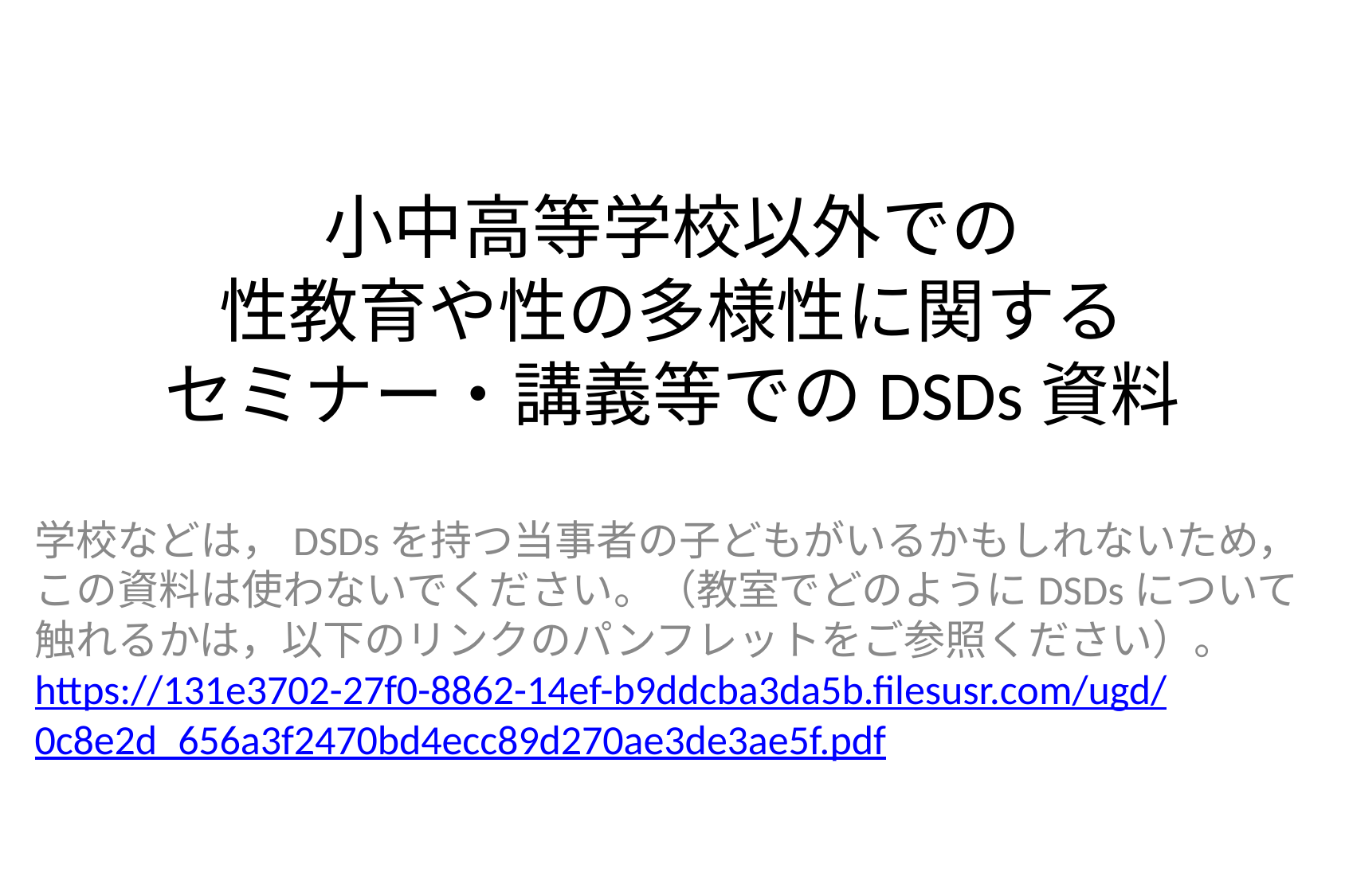

# 小中高等学校以外での 性教育や性の多様性に関する セミナー・講義等でのDSDs資料
学校などは，DSDsを持つ当事者の子どもがいるかもしれないため，この資料は使わないでください。（教室でどのようにDSDsについて触れるかは，以下のリンクのパンフレットをご参照ください）。
https://131e3702-27f0-8862-14ef-b9ddcba3da5b.filesusr.com/ugd/0c8e2d_656a3f2470bd4ecc89d270ae3de3ae5f.pdf